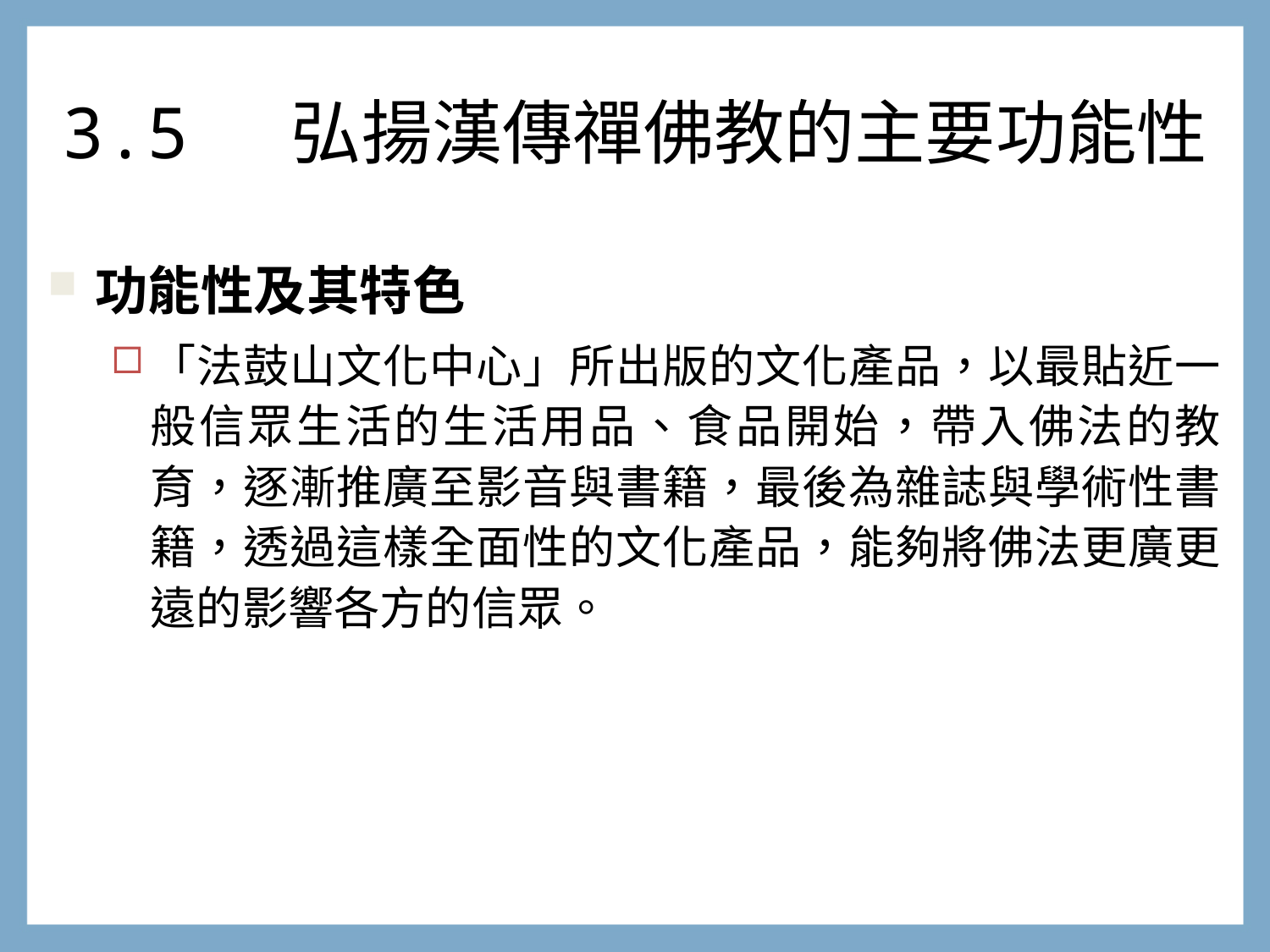

3.5  弘揚漢傳禪佛教的主要功能性
功能性及其特色
「法鼓山文化中心」所出版的文化產品，以最貼近一般信眾生活的生活用品、食品開始，帶入佛法的教育，逐漸推廣至影音與書籍，最後為雜誌與學術性書籍，透過這樣全面性的文化產品，能夠將佛法更廣更遠的影響各方的信眾。